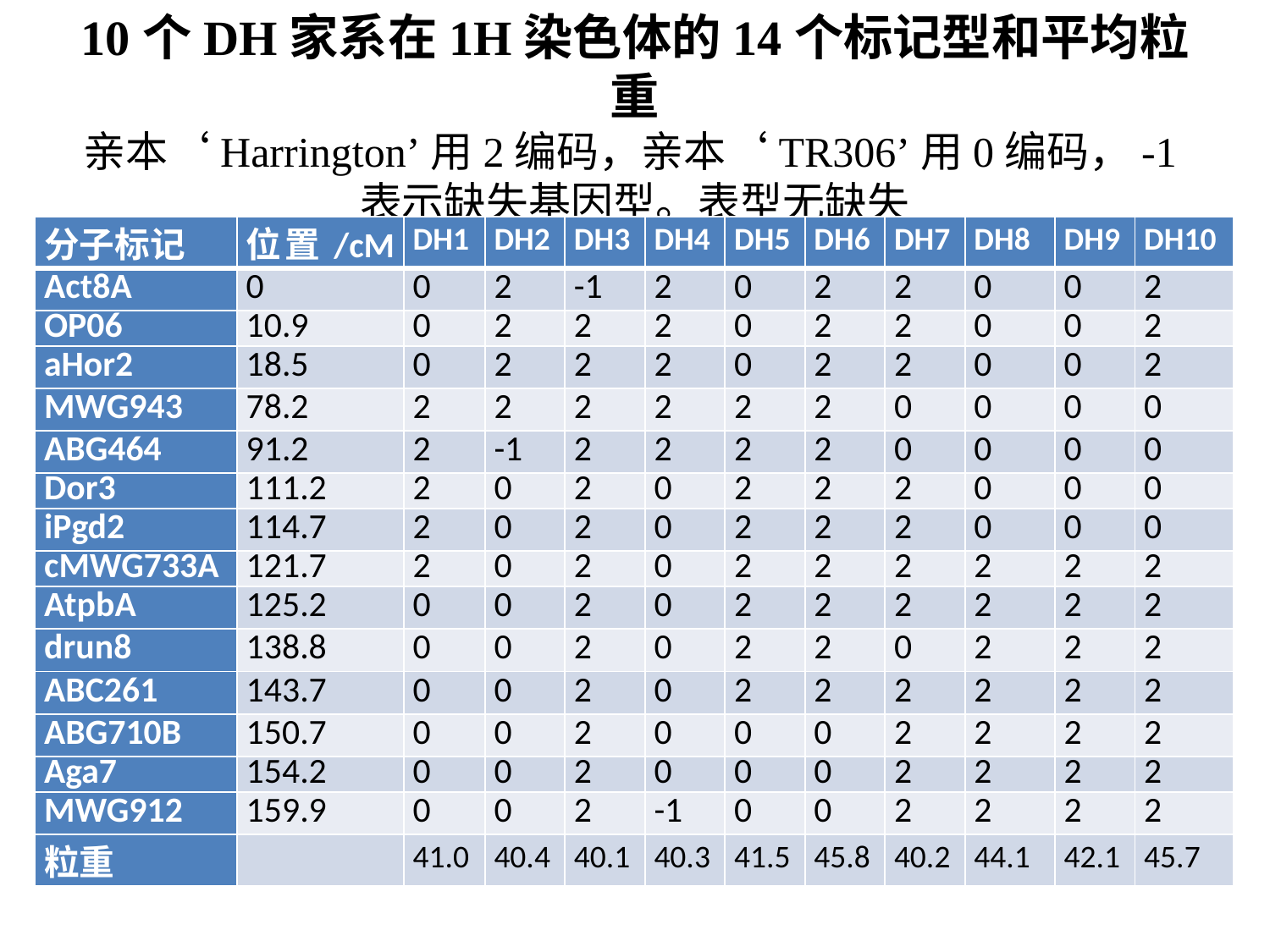

# 10个DH家系在1H染色体的14个标记型和平均粒重 亲本‘Harrington’用2编码，亲本‘TR306’用0编码，-1表示缺失基因型。表型无缺失
| 分子标记 | 位置/cM | DH1 | DH2 | DH3 | DH4 | DH5 | DH6 | DH7 | DH8 | DH9 | DH10 |
| --- | --- | --- | --- | --- | --- | --- | --- | --- | --- | --- | --- |
| Act8A | 0 | 0 | 2 | -1 | 2 | 0 | 2 | 2 | 0 | 0 | 2 |
| OP06 | 10.9 | 0 | 2 | 2 | 2 | 0 | 2 | 2 | 0 | 0 | 2 |
| aHor2 | 18.5 | 0 | 2 | 2 | 2 | 0 | 2 | 2 | 0 | 0 | 2 |
| MWG943 | 78.2 | 2 | 2 | 2 | 2 | 2 | 2 | 0 | 0 | 0 | 0 |
| ABG464 | 91.2 | 2 | -1 | 2 | 2 | 2 | 2 | 0 | 0 | 0 | 0 |
| Dor3 | 111.2 | 2 | 0 | 2 | 0 | 2 | 2 | 2 | 0 | 0 | 0 |
| iPgd2 | 114.7 | 2 | 0 | 2 | 0 | 2 | 2 | 2 | 0 | 0 | 0 |
| cMWG733A | 121.7 | 2 | 0 | 2 | 0 | 2 | 2 | 2 | 2 | 2 | 2 |
| AtpbA | 125.2 | 0 | 0 | 2 | 0 | 2 | 2 | 2 | 2 | 2 | 2 |
| drun8 | 138.8 | 0 | 0 | 2 | 0 | 2 | 2 | 0 | 2 | 2 | 2 |
| ABC261 | 143.7 | 0 | 0 | 2 | 0 | 2 | 2 | 2 | 2 | 2 | 2 |
| ABG710B | 150.7 | 0 | 0 | 2 | 0 | 0 | 0 | 2 | 2 | 2 | 2 |
| Aga7 | 154.2 | 0 | 0 | 2 | 0 | 0 | 0 | 2 | 2 | 2 | 2 |
| MWG912 | 159.9 | 0 | 0 | 2 | -1 | 0 | 0 | 2 | 2 | 2 | 2 |
| 粒重 |  | 41.0 | 40.4 | 40.1 | 40.3 | 41.5 | 45.8 | 40.2 | 44.1 | 42.1 | 45.7 |